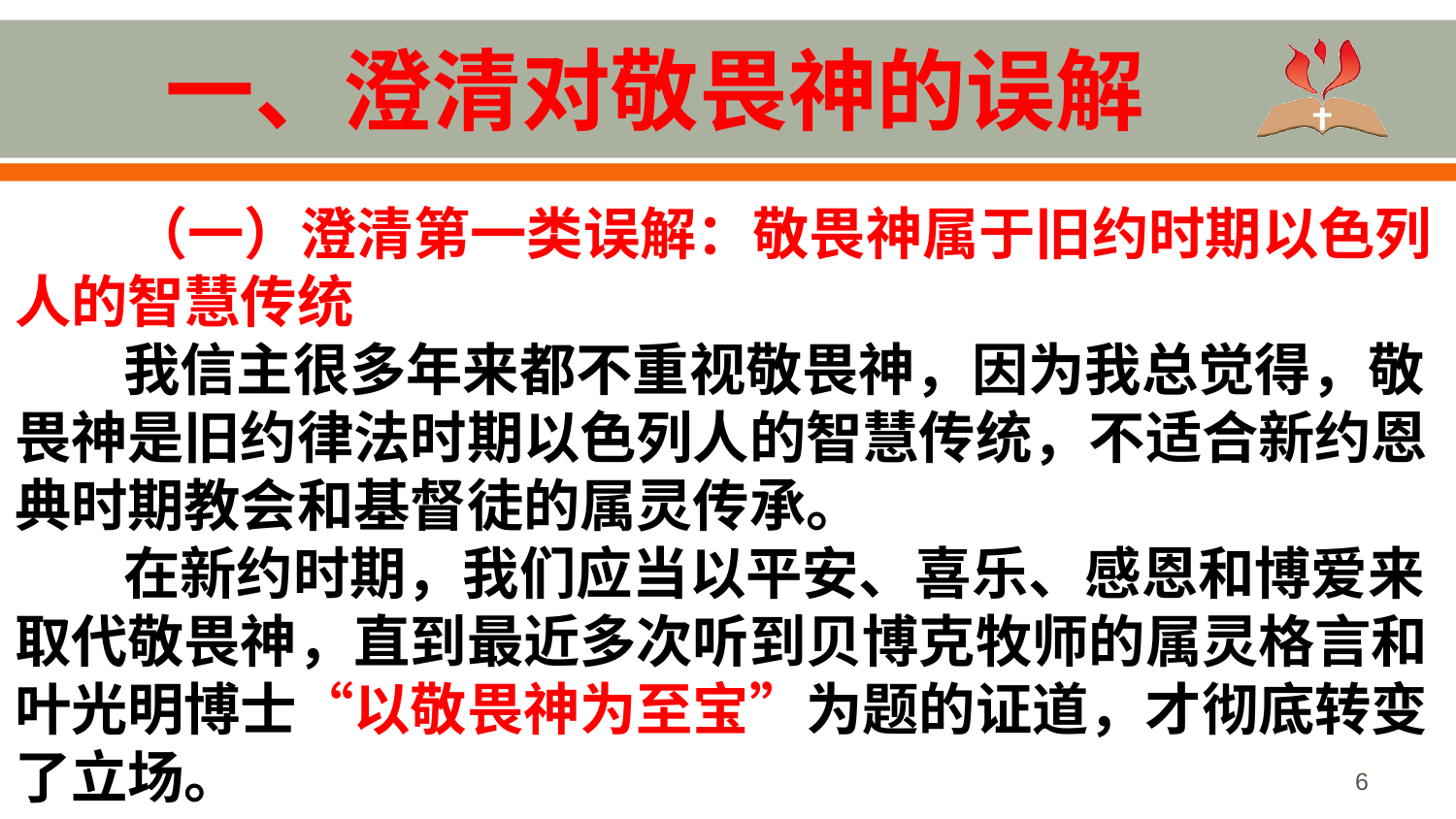

# 一、澄清对敬畏神的误解
        （一）澄清第一类误解：敬畏神属于旧约时期以色列人的智慧传统
我信主很多年来都不重视敬畏神，因为我总觉得，敬畏神是旧约律法时期以色列人的智慧传统，不适合新约恩典时期教会和基督徒的属灵传承。
在新约时期，我们应当以平安、喜乐、感恩和博爱来取代敬畏神，直到最近多次听到贝博克牧师的属灵格言和叶光明博士“以敬畏神为至宝”为题的证道，才彻底转变了立场。

6